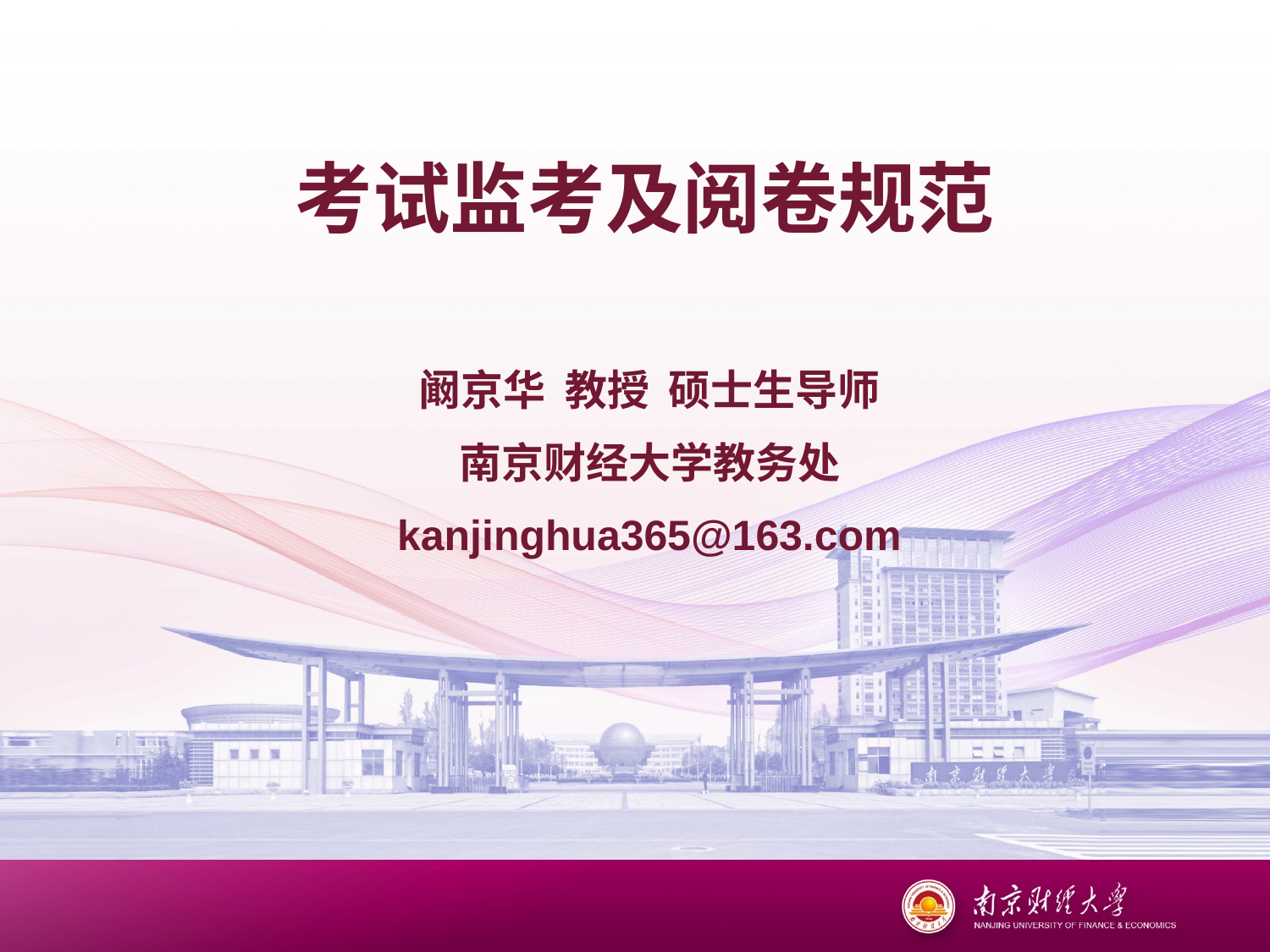

# 考试监考及阅卷规范
阚京华  教授  硕士生导师
南京财经大学教务处
kanjinghua365@163.com